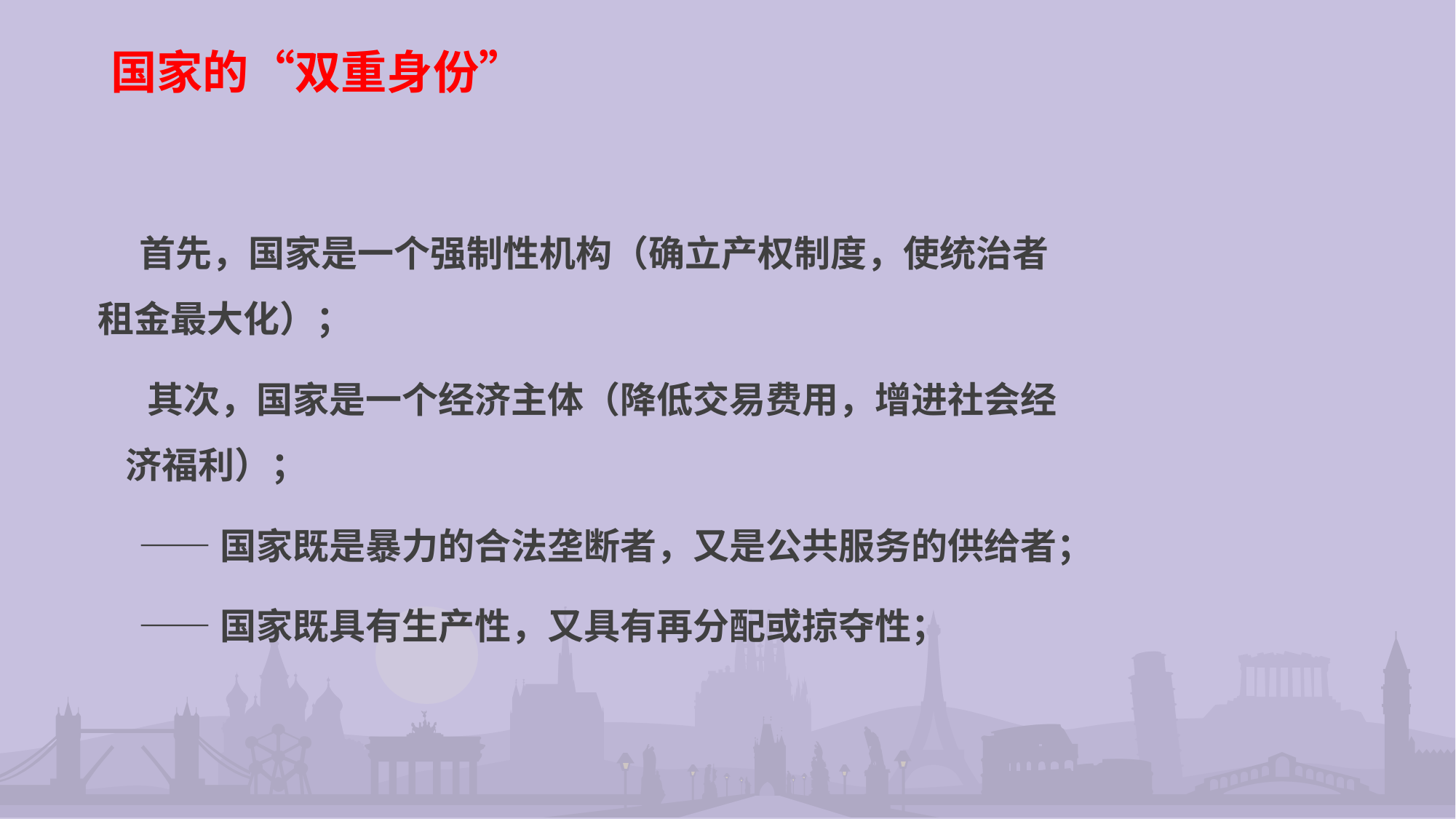

# 国家的“双重身份”

    首先，国家是一个强制性机构（确立产权制度，使统治者租金最大化）；
     其次，国家是一个经济主体（降低交易费用，增进社会经济福利）；
     ——国家既是暴力的合法垄断者，又是公共服务的供给者；
     ——国家既具有生产性，又具有再分配或掠夺性；